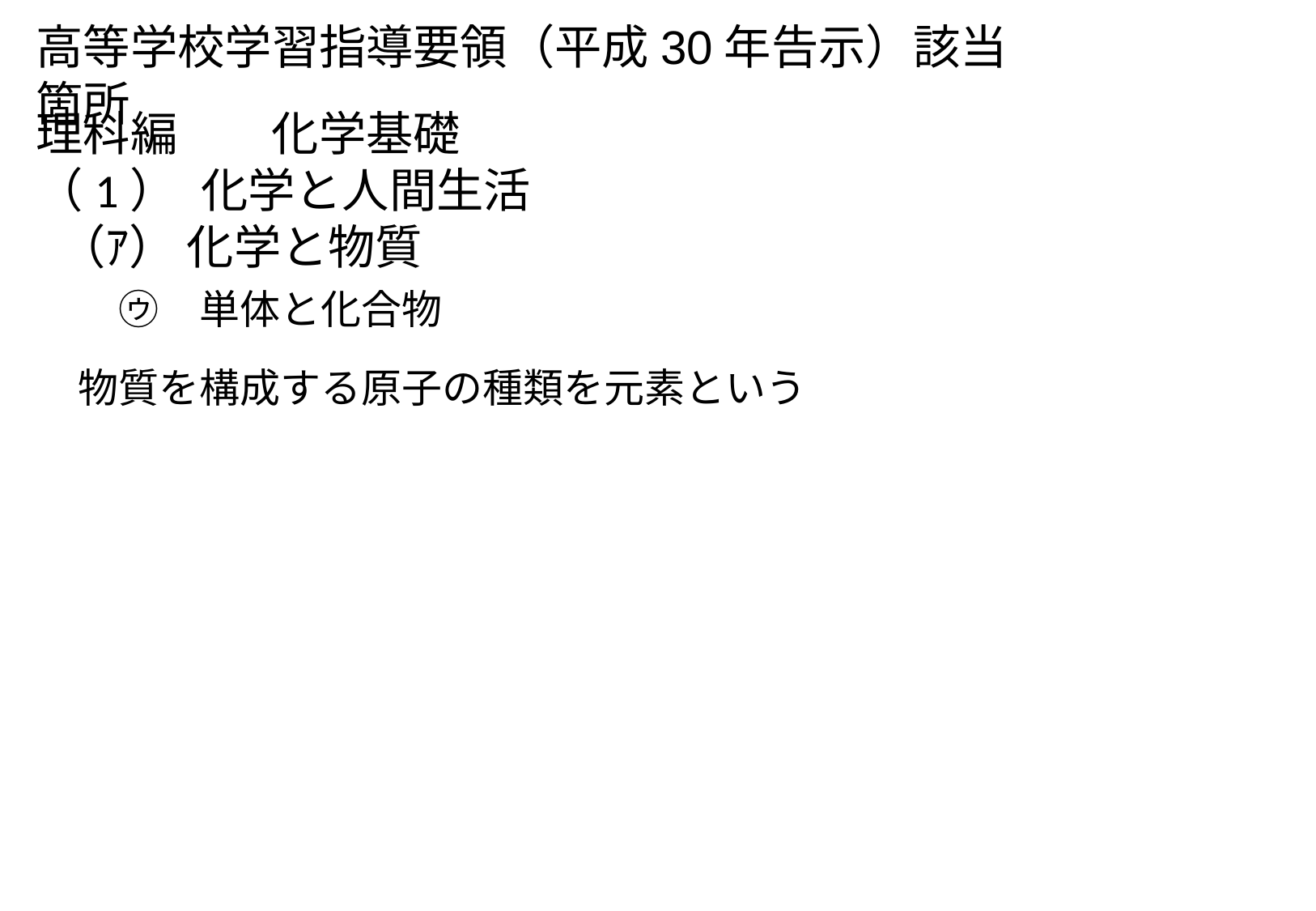

高等学校学習指導要領（平成30年告示）該当箇所
理科編　　化学基礎
（1） 化学と人間生活
 （ｱ） 化学と物質

　㋒　単体と化合物
物質を構成する原子の種類を元素という